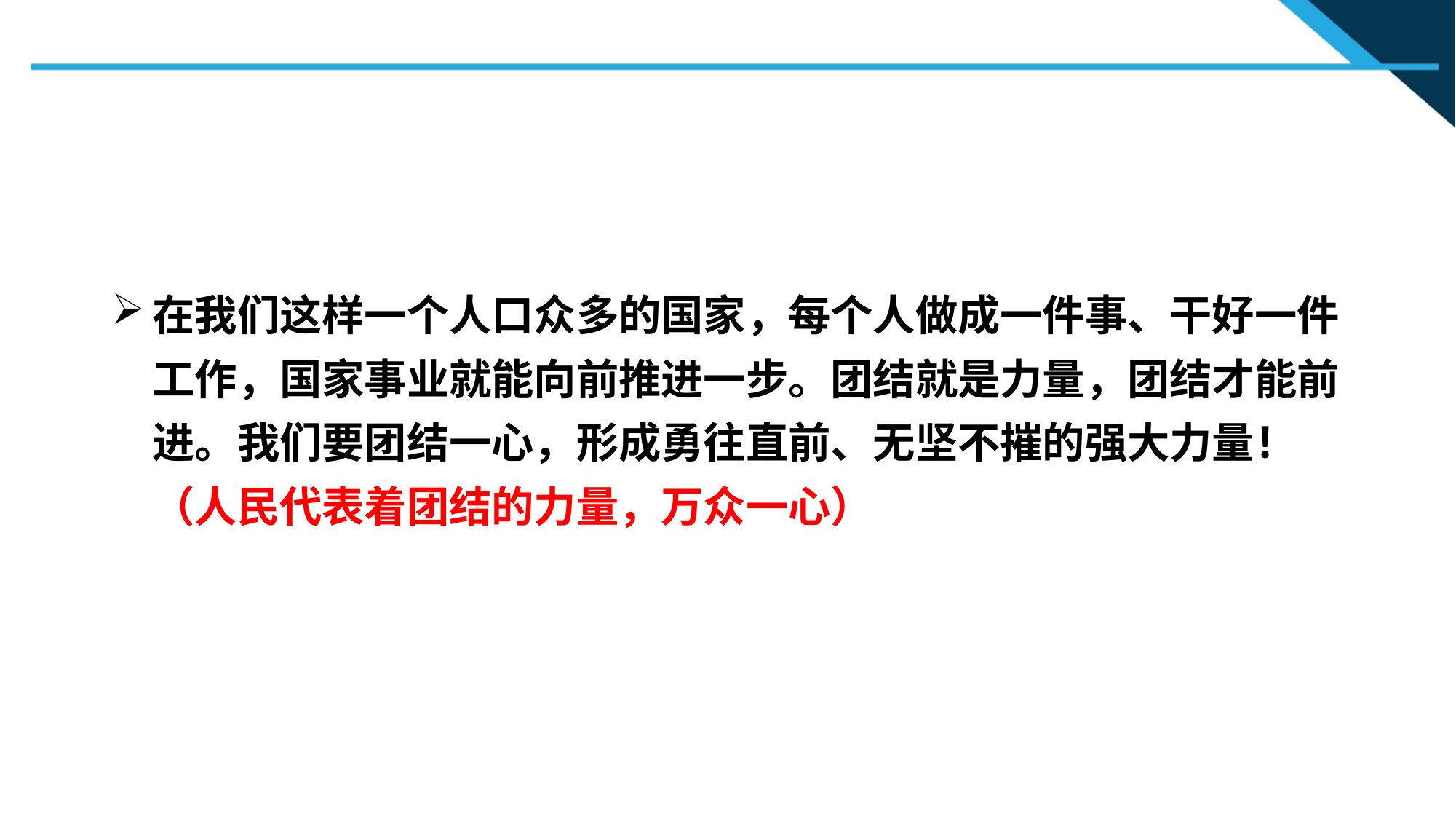

在我们这样一个人口众多的国家，每个人做成一件事、干好一件工作，国家事业就能向前推进一步。团结就是力量，团结才能前进。我们要团结一心，形成勇往直前、无坚不摧的强大力量！（人民代表着团结的力量，万众一心）